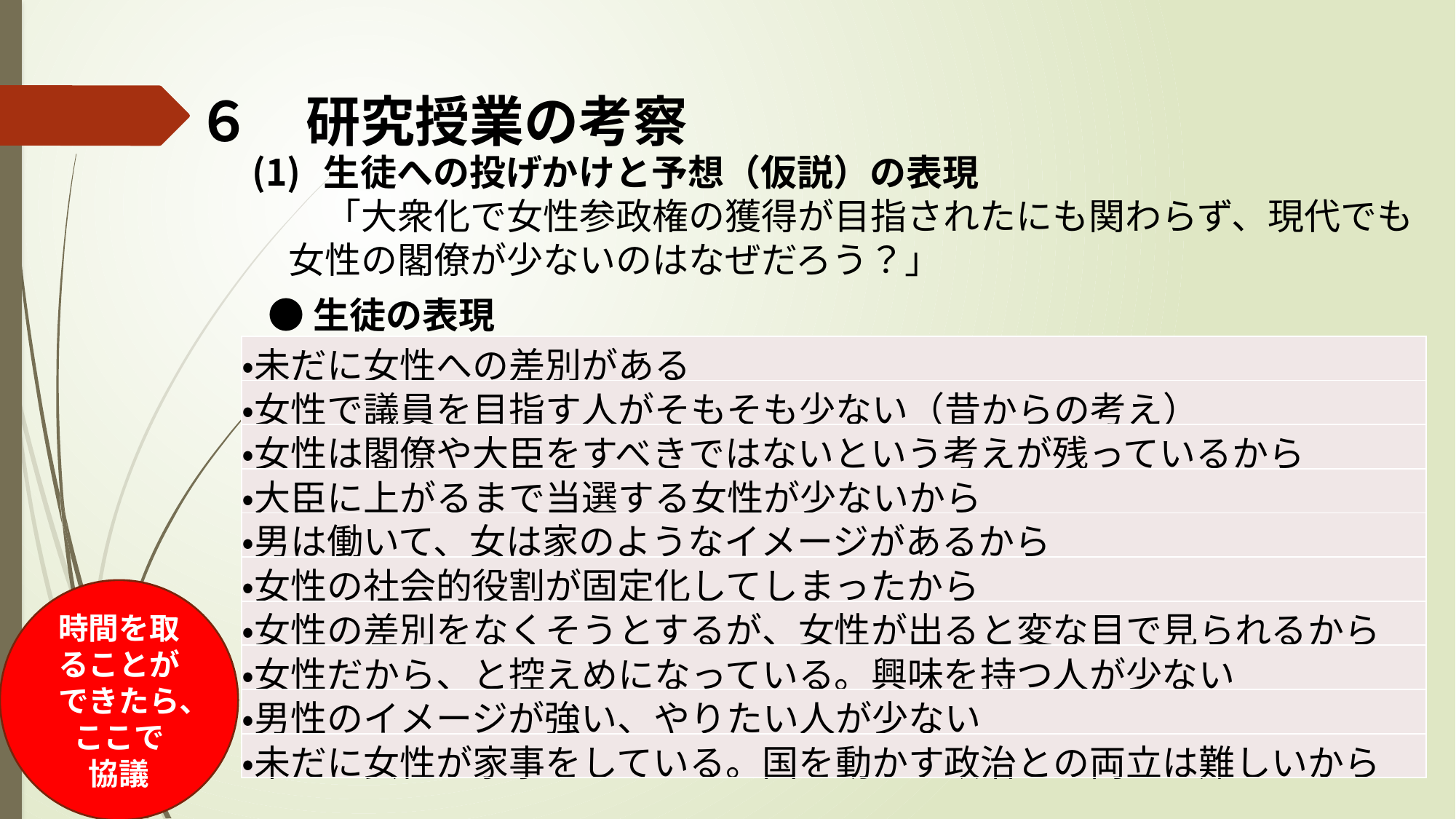

# ６　研究授業の考察
 生徒への投げかけと予想（仮説）の表現
　　「大衆化で女性参政権の獲得が目指されたにも関わらず、現代でも
　女性の閣僚が少ないのはなぜだろう？」
●生徒の表現
| ・未だに女性への差別がある |
| --- |
| ・女性で議員を目指す人がそもそも少ない（昔からの考え） |
| ・女性は閣僚や大臣をすべきではないという考えが残っているから |
| ・大臣に上がるまで当選する女性が少ないから |
| ・男は働いて、女は家のようなイメージがあるから |
| ・女性の社会的役割が固定化してしまったから |
| ・女性の差別をなくそうとするが、女性が出ると変な目で見られるから |
| ・女性だから、と控えめになっている。興味を持つ人が少ない |
| ・男性のイメージが強い、やりたい人が少ない |
| ・未だに女性が家事をしている。国を動かす政治との両立は難しいから |
時間を取ることができたら、ここで
協議